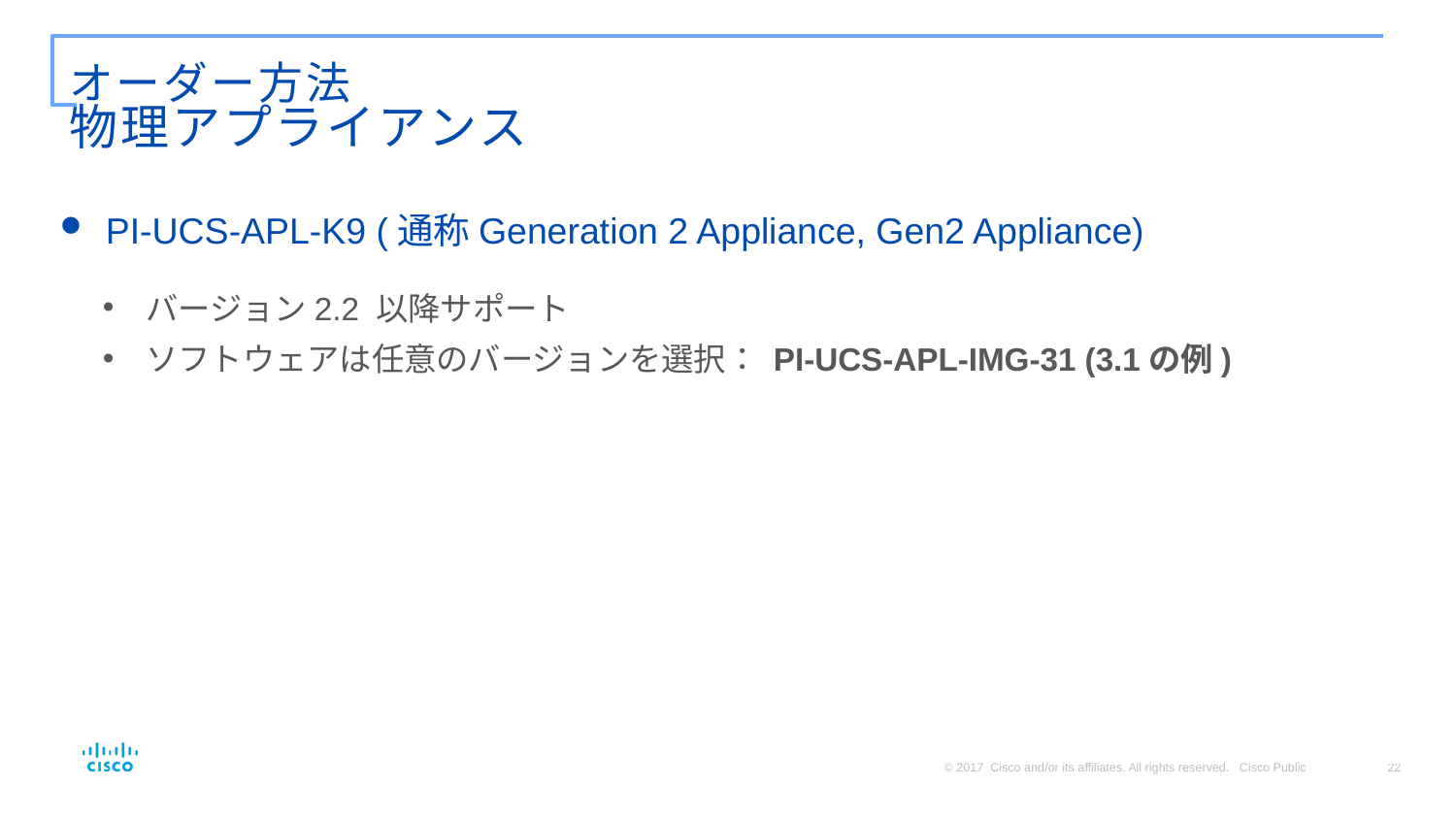

# オーダー方法 物理アプライアンス
PI-UCS-APL-K9 (通称Generation 2 Appliance, Gen2 Appliance)
バージョン2.2 以降サポート
ソフトウェアは任意のバージョンを選択： PI-UCS-APL-IMG-31 (3.1の例)